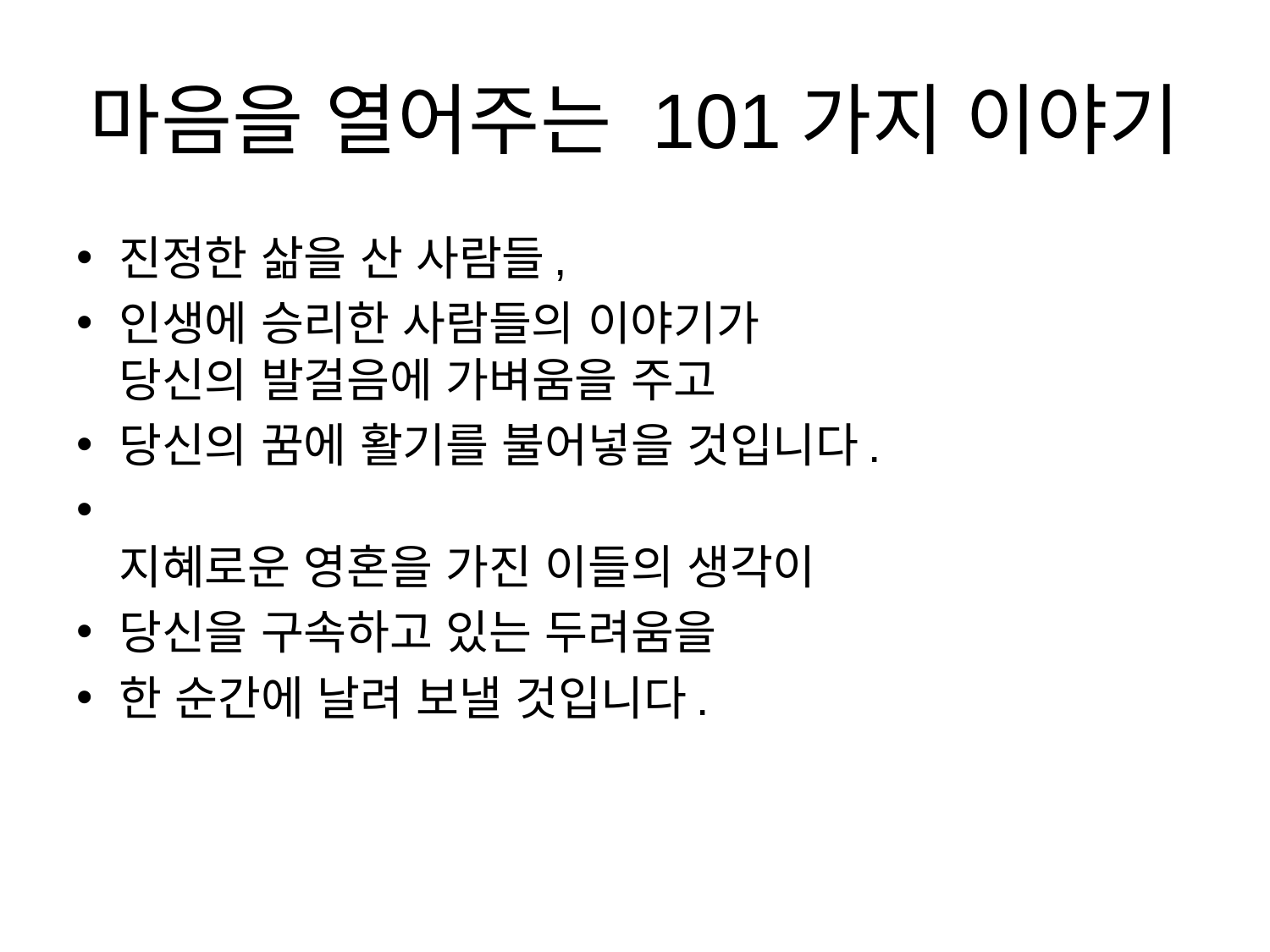

# 마음을 열어주는 101가지 이야기
진정한 삶을 산 사람들,
인생에 승리한 사람들의 이야기가
당신의 발걸음에 가벼움을 주고
당신의 꿈에 활기를 불어넣을 것입니다.
지혜로운 영혼을 가진 이들의 생각이
당신을 구속하고 있는 두려움을
한 순간에 날려 보낼 것입니다.